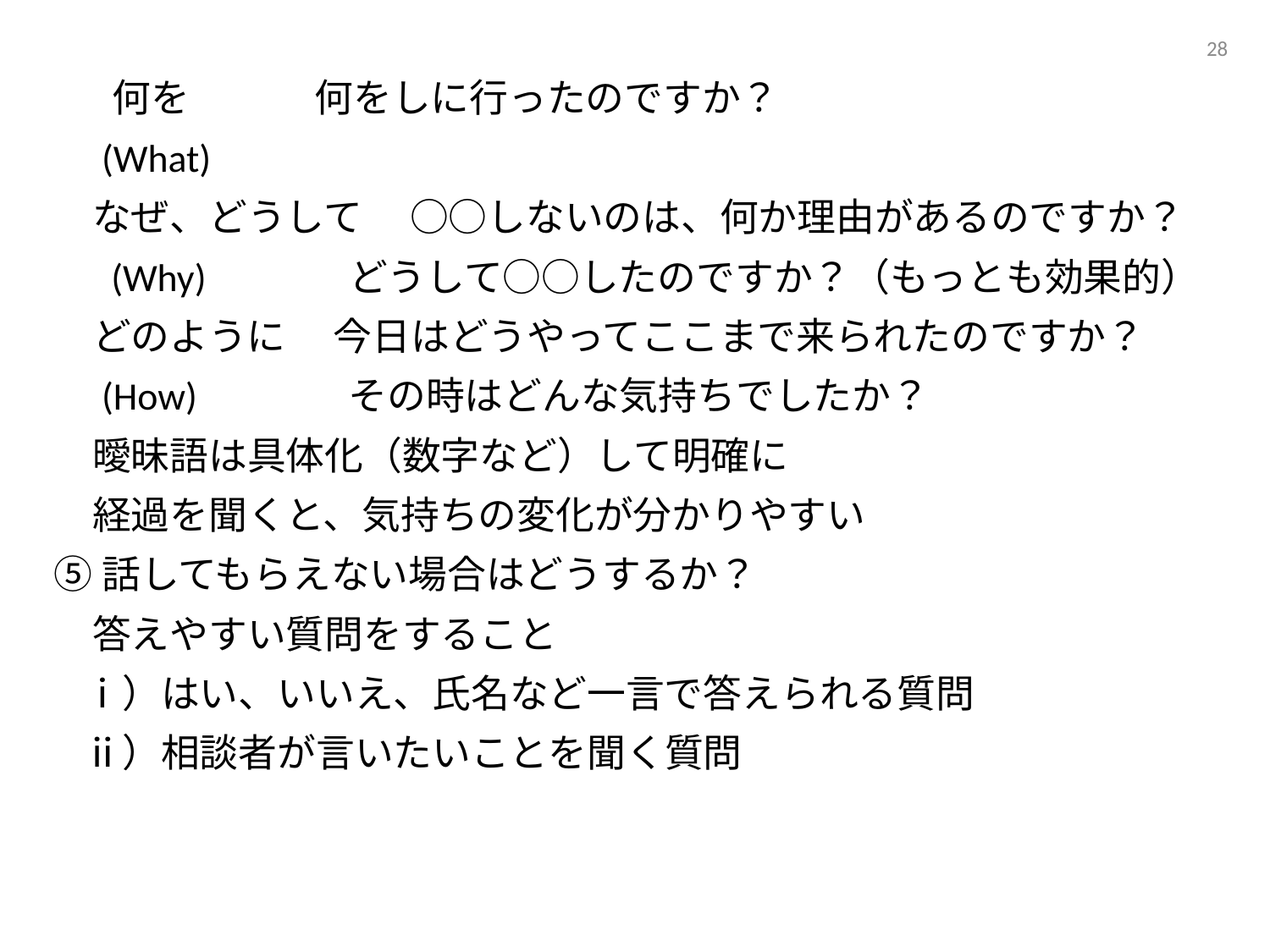

28
　　何を　　　 何をしに行ったのですか？
　   (What)
　   なぜ、どうして　 ○○しないのは、何か理由があるのですか？
   　(Why)　 　　 どうして○○したのですか？（もっとも効果的）
　   どのように　 今日はどうやってここまで来られたのですか？
　   (How)　 　　  その時はどんな気持ちでしたか？
　   曖昧語は具体化（数字など）して明確に
　   経過を聞くと、気持ちの変化が分かりやすい
   ⑤話してもらえない場合はどうするか？
　   答えやすい質問をすること
　  ⅰ）はい、いいえ、氏名など一言で答えられる質問
　  ⅱ）相談者が言いたいことを聞く質問